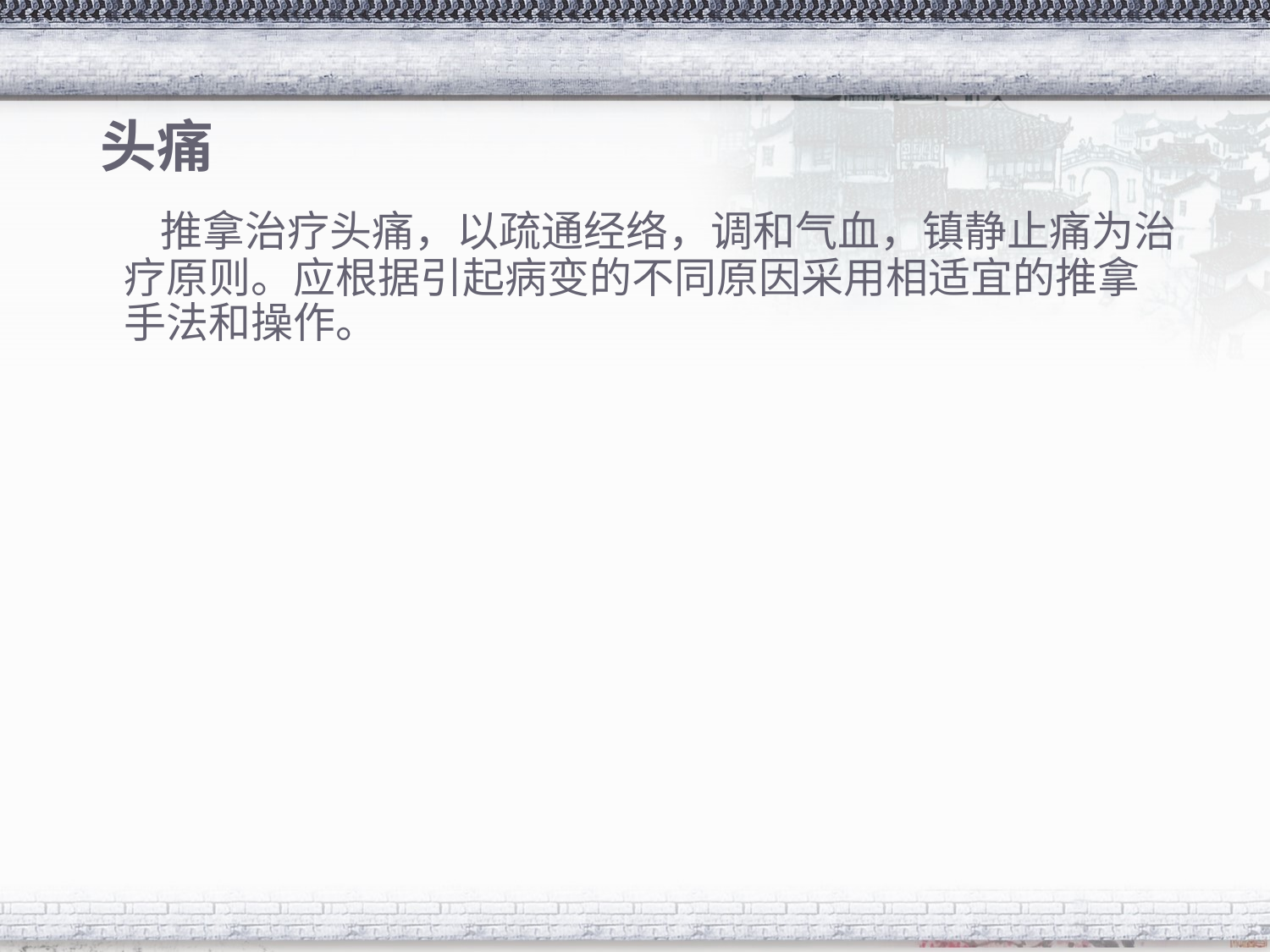

# 头痛
        推拿治疗头痛，以疏通经络，调和气血，镇静止痛为治疗原则。应根据引起病变的不同原因采用相适宜的推拿手法和操作。